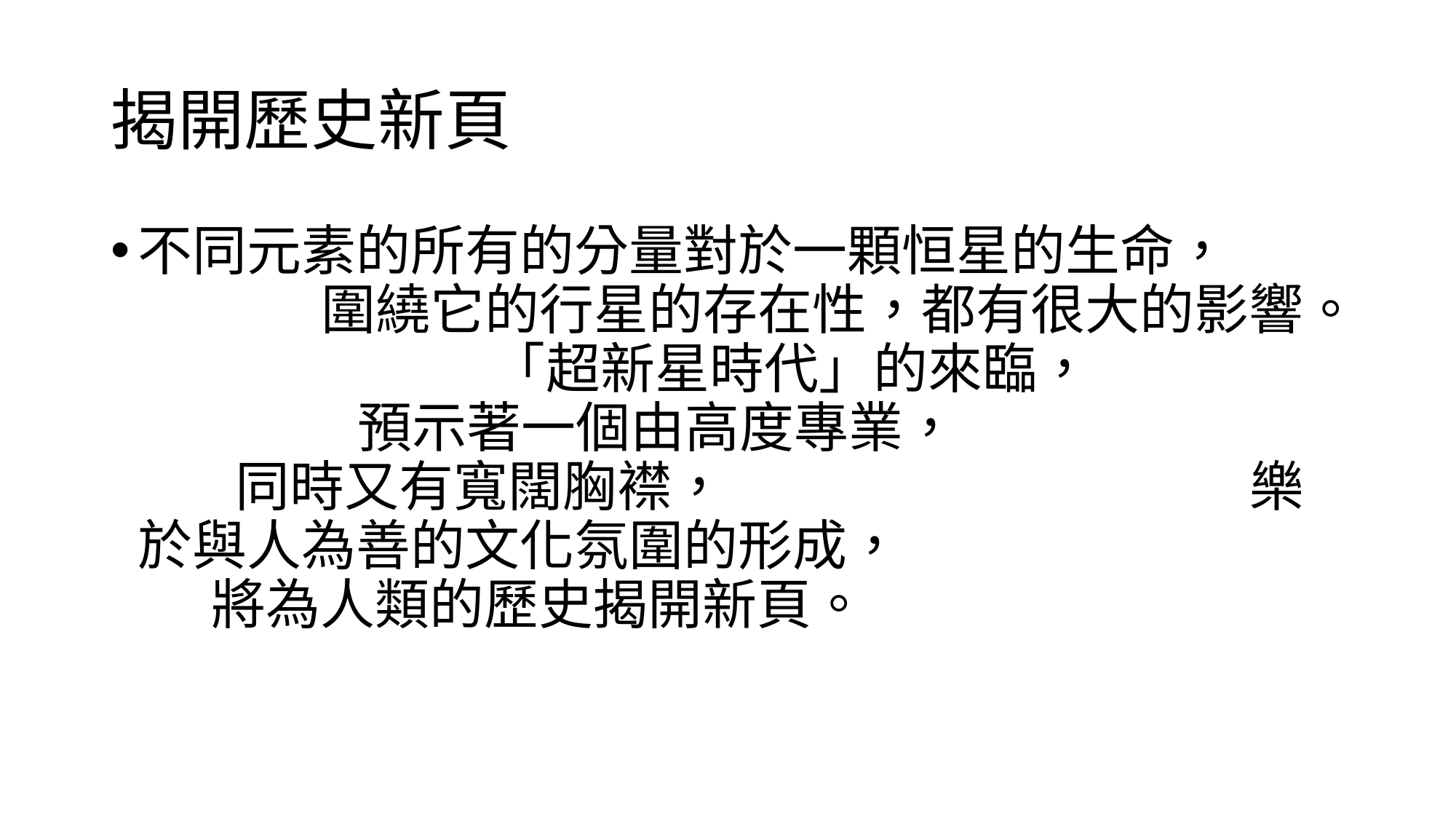

# 揭開歷史新頁
不同元素的所有的分量對於一顆恒星的生命，                         圍繞它的行星的存在性，都有很大的影響。                             「超新星時代」的來臨，                                       預示著一個由高度專業，                                        同時又有寬闊胸襟，                                           樂於與人為善的文化氛圍的形成，                                           將為人類的歷史揭開新頁。